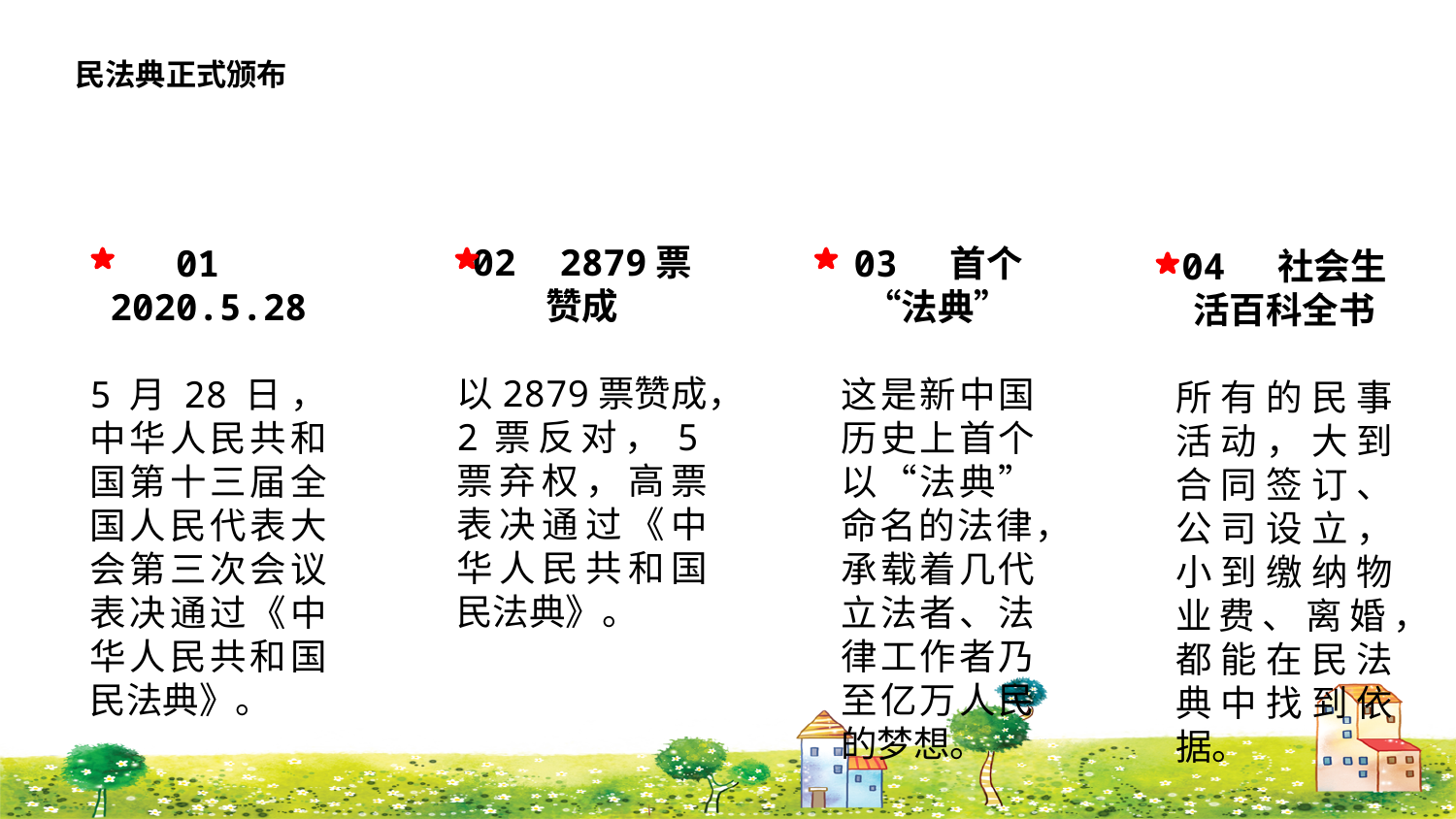

民法典正式颁布
02  2879票赞成

以2879票赞成，2票反对，5票弃权，高票表决通过《中华人民共和国民法典》。
01  2020.5.28

5月28日，中华人民共和国第十三届全国人民代表大会第三次会议表决通过《中华人民共和国民法典》。
03  首个“法典”

这是新中国历史上首个以“法典”命名的法律，承载着几代立法者、法律工作者乃至亿万人民的梦想。
04  社会生活百科全书

所有的民事活动，大到合同签订、公司设立，小到缴纳物业费、离婚，都能在民法典中找到依据。